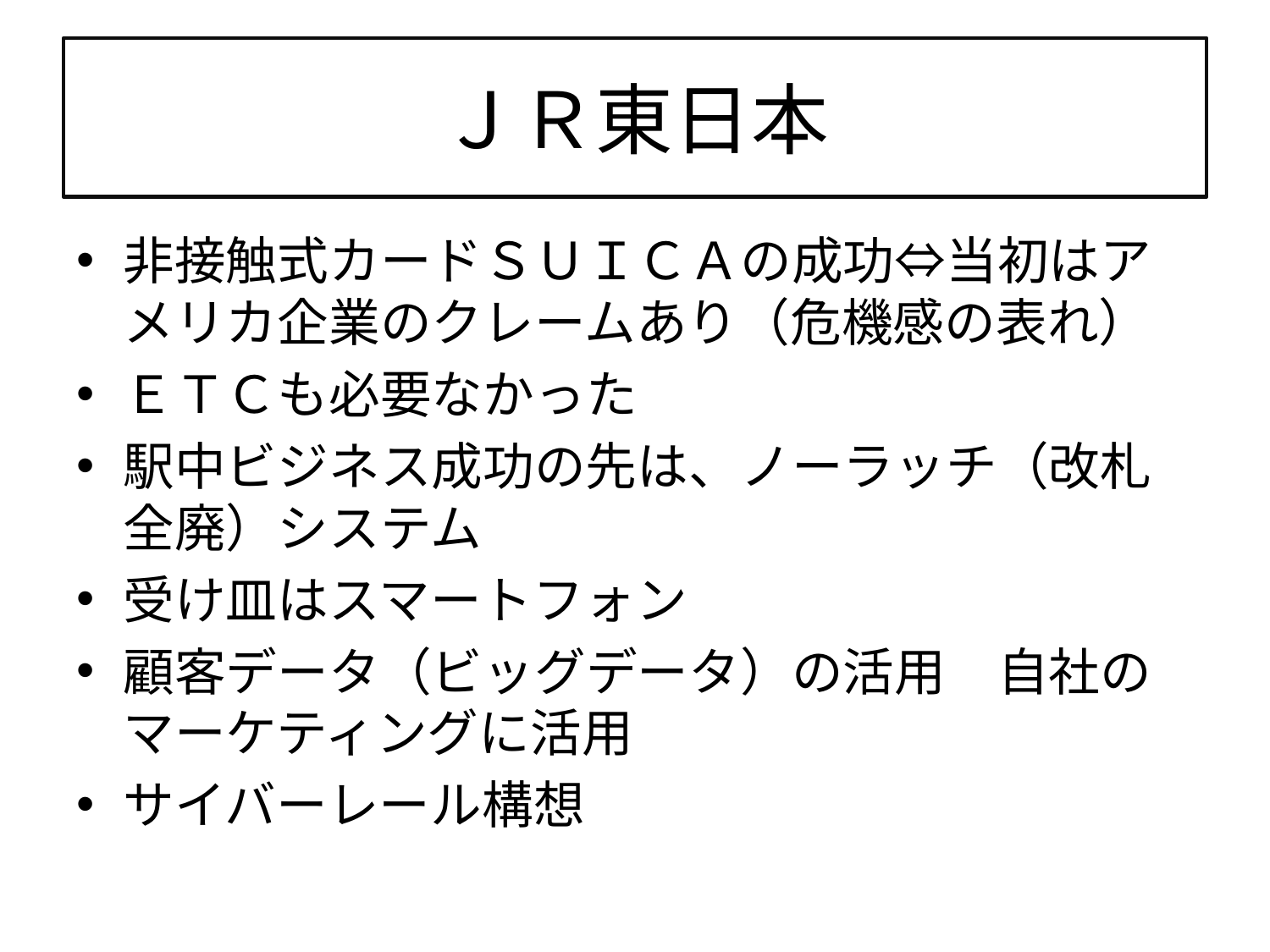

# ＪＲ東日本
非接触式カードＳＵＩＣＡの成功⇔当初はアメリカ企業のクレームあり（危機感の表れ）
ＥＴＣも必要なかった
駅中ビジネス成功の先は、ノーラッチ（改札全廃）システム
受け皿はスマートフォン
顧客データ（ビッグデータ）の活用　自社のマーケティングに活用
サイバーレール構想